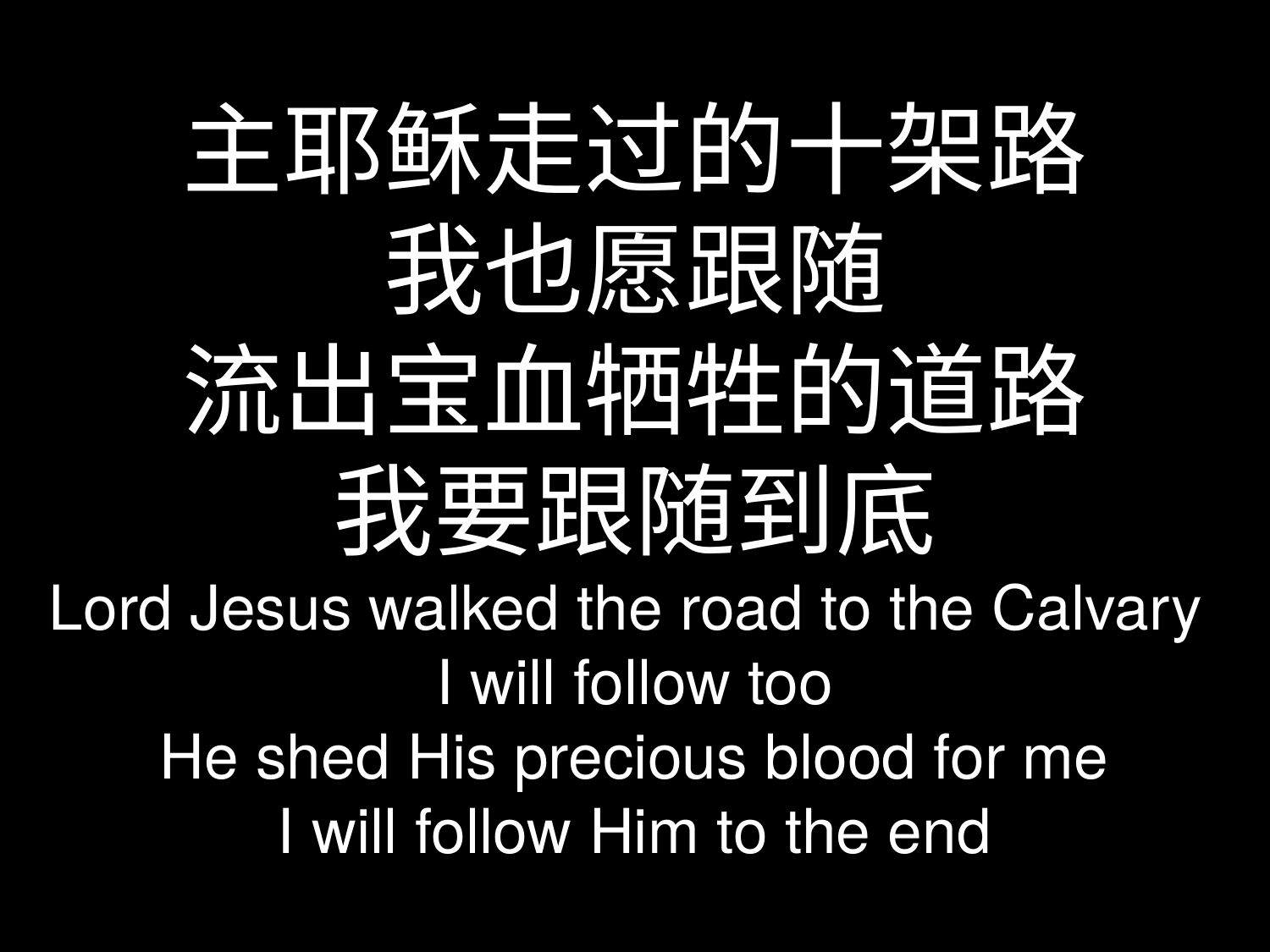

# 主耶稣走过的十架路 我也愿跟随 流出宝血牺牲的道路 我要跟随到底
Lord Jesus walked the road to the Calvary
I will follow too
He shed His precious blood for me
I will follow Him to the end